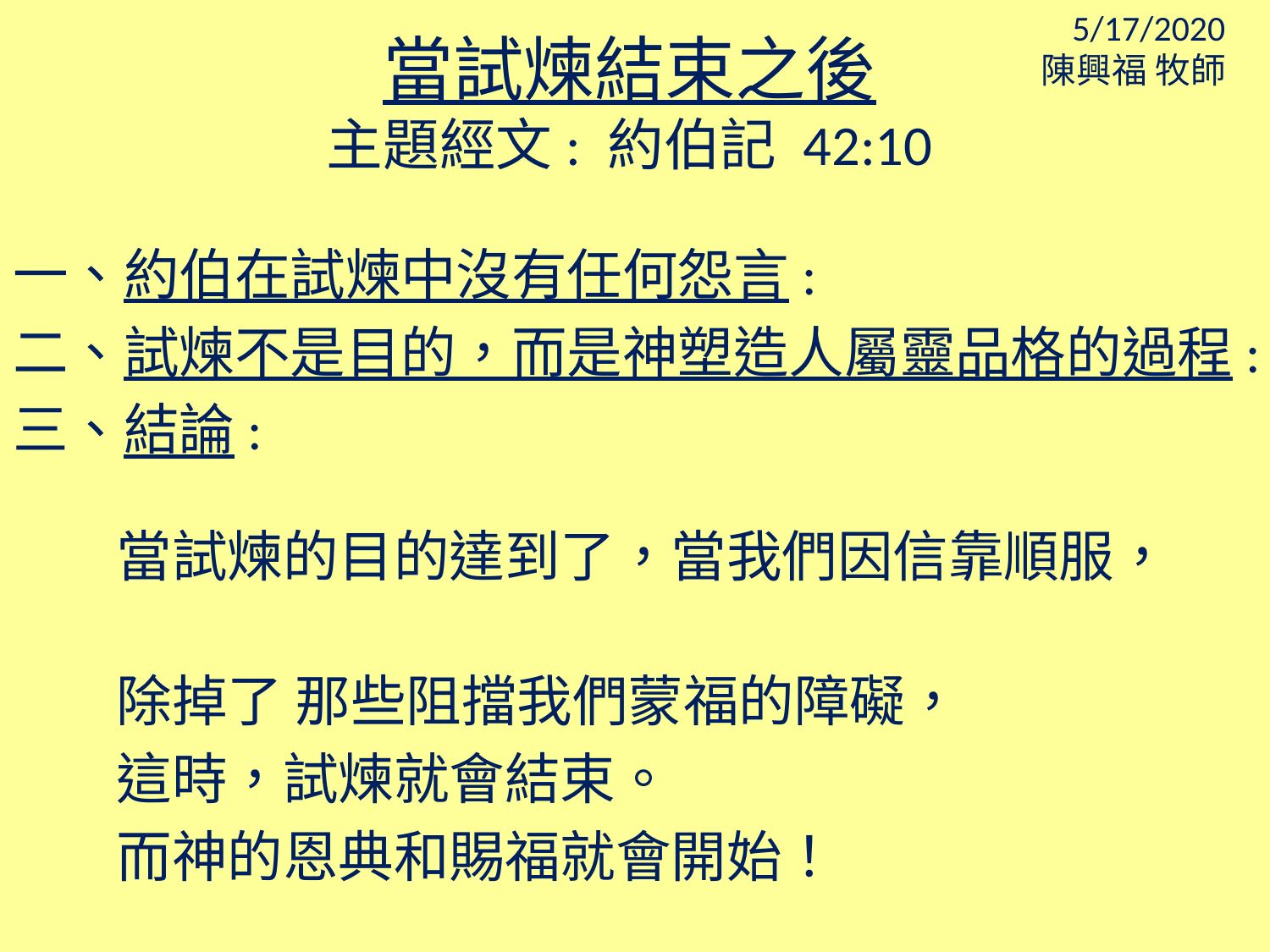

5/17/2020
陳興福 牧師
當試煉結束之後
主題經文: 約伯記 42:10
一、約伯在試煉中沒有任何怨言:
二、試煉不是目的，而是神塑造人屬靈品格的過程:
三、結論:

當試煉的目的達到了，當我們因信靠順服，
除掉了 那些阻擋我們蒙福的障礙，
這時，試煉就會結束。
而神的恩典和賜福就會開始！